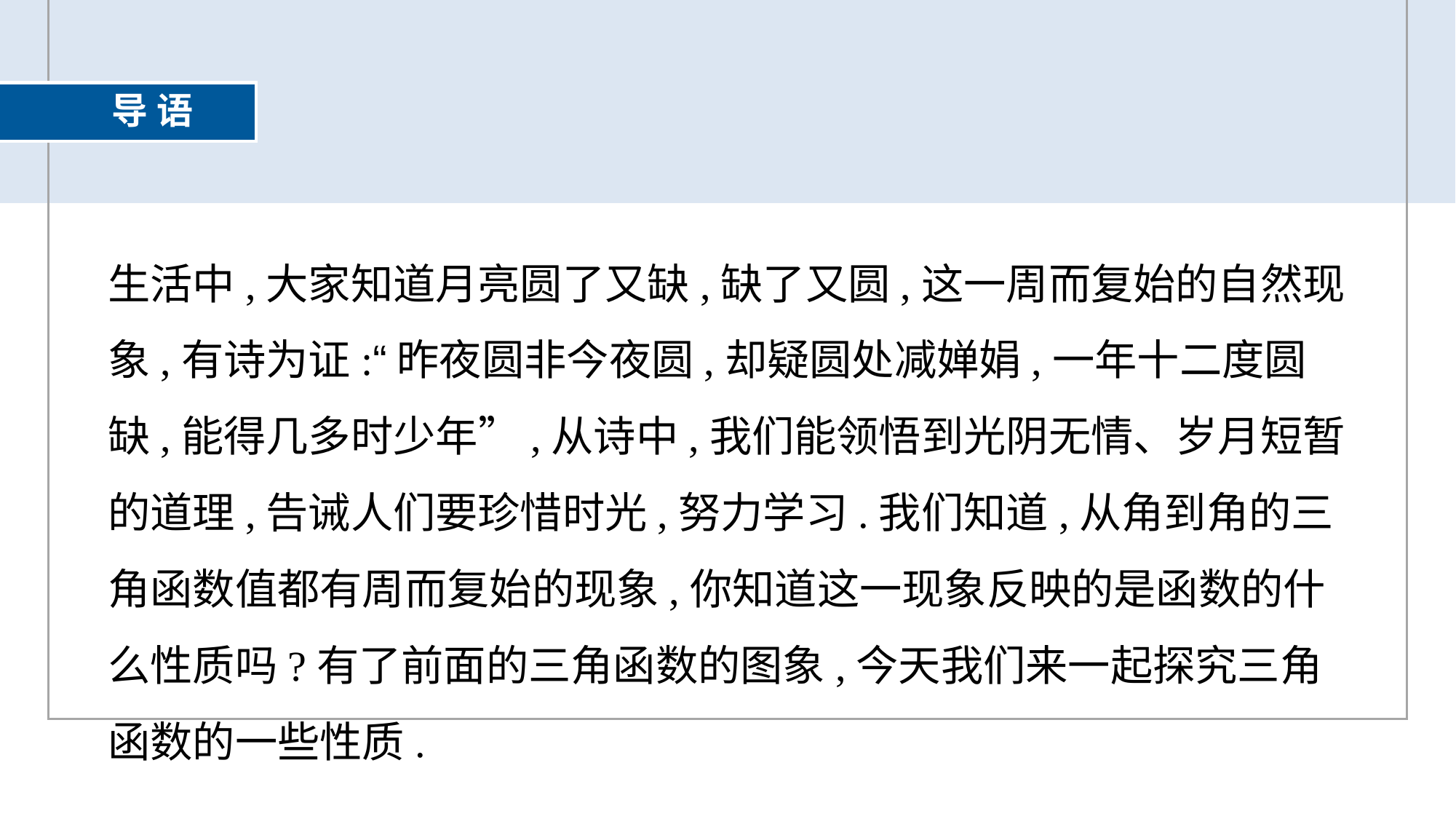

导 语

生活中,大家知道月亮圆了又缺,缺了又圆,这一周而复始的自然现象,有诗为证:“昨夜圆非今夜圆,却疑圆处减婵娟,一年十二度圆缺,能得几多时少年”,从诗中,我们能领悟到光阴无情、岁月短暂的道理,告诫人们要珍惜时光,努力学习.我们知道,从角到角的三角函数值都有周而复始的现象,你知道这一现象反映的是函数的什么性质吗?有了前面的三角函数的图象,今天我们来一起探究三角函数的一些性质.